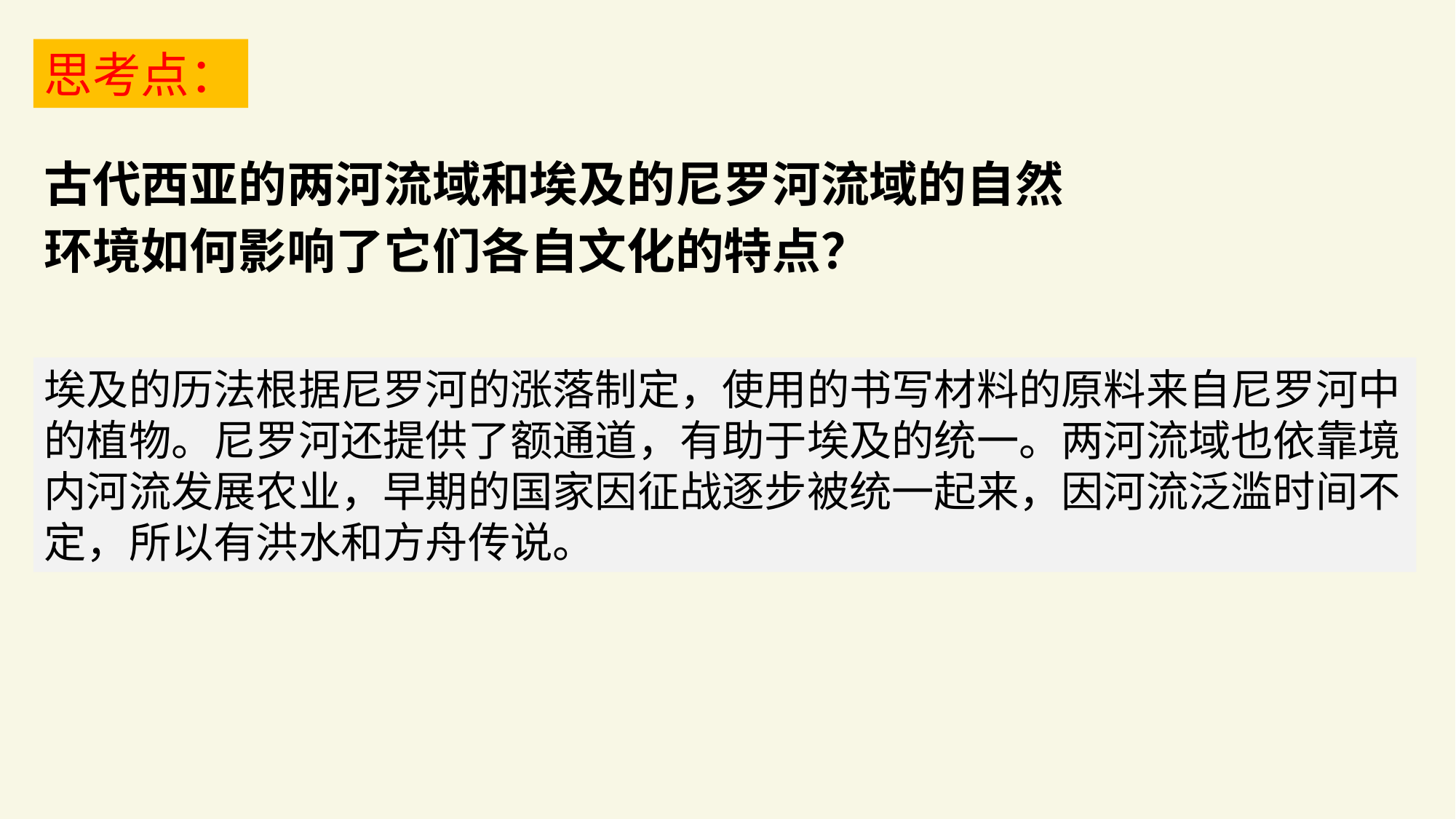

思考点：
古代西亚的两河流域和埃及的尼罗河流域的自然环境如何影响了它们各自文化的特点？
埃及的历法根据尼罗河的涨落制定，使用的书写材料的原料来自尼罗河中的植物。尼罗河还提供了额通道，有助于埃及的统一。两河流域也依靠境内河流发展农业，早期的国家因征战逐步被统一起来，因河流泛滥时间不定，所以有洪水和方舟传说。